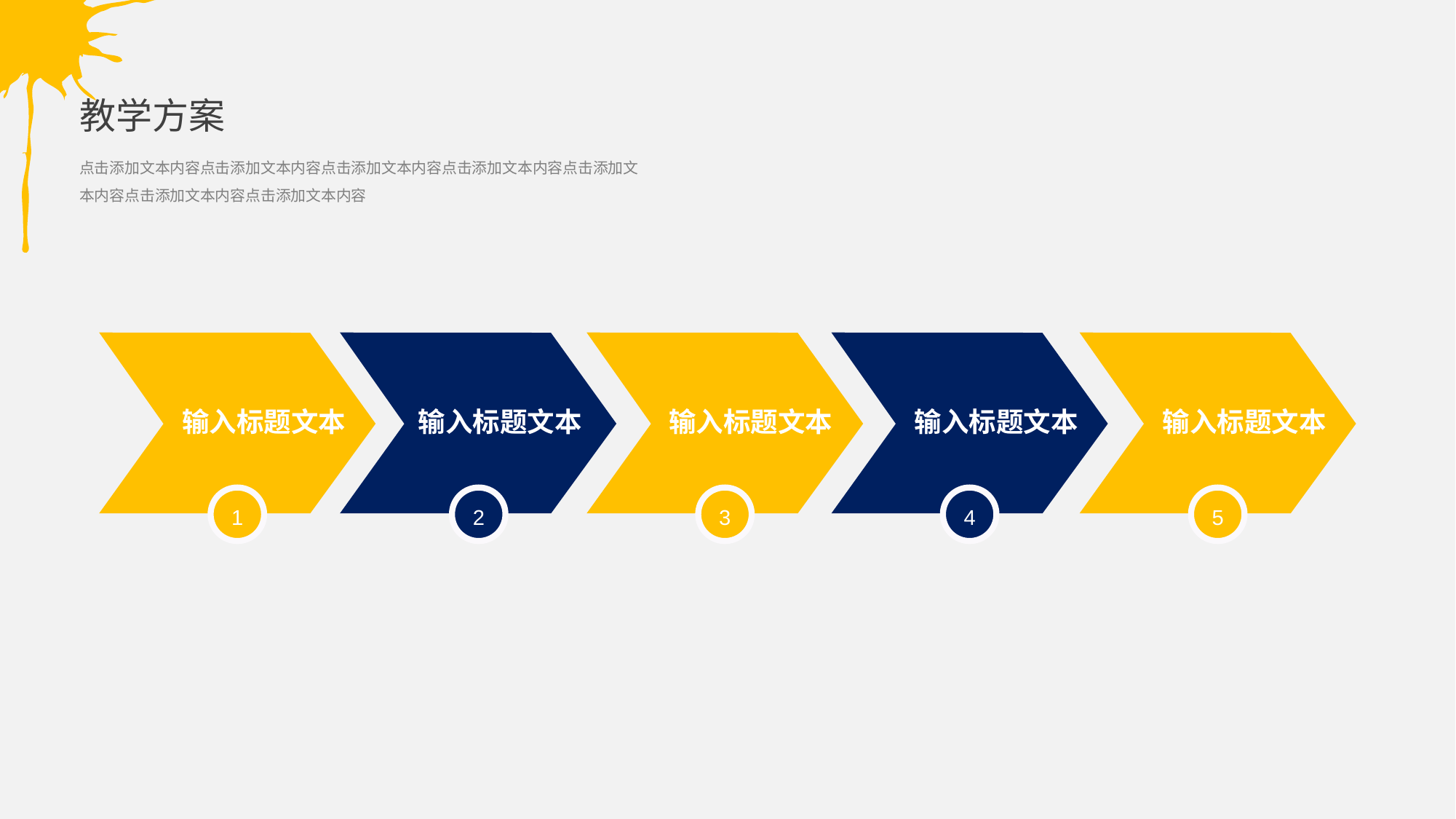

教学方案
点击添加文本内容点击添加文本内容点击添加文本内容点击添加文本内容点击添加文本内容点击添加文本内容点击添加文本内容

1
输入标题文本

2
输入标题文本

3
输入标题文本

4
输入标题文本

输入标题文本

5